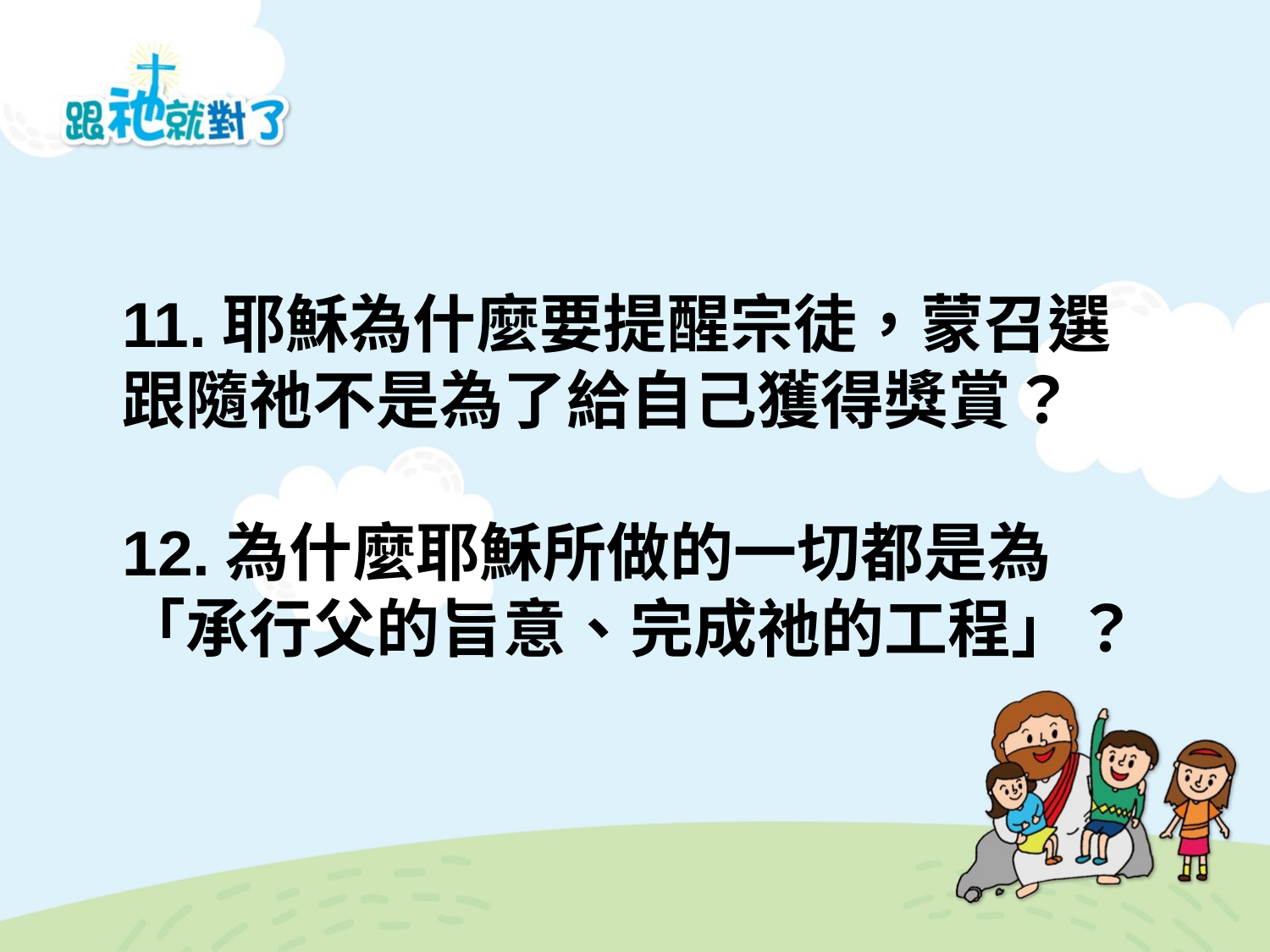

11.耶穌為什麼要提醒宗徒，蒙召選跟隨祂不是為了給自己獲得獎賞？

12.為什麼耶穌所做的一切都是為「承行父的旨意、完成祂的工程」？